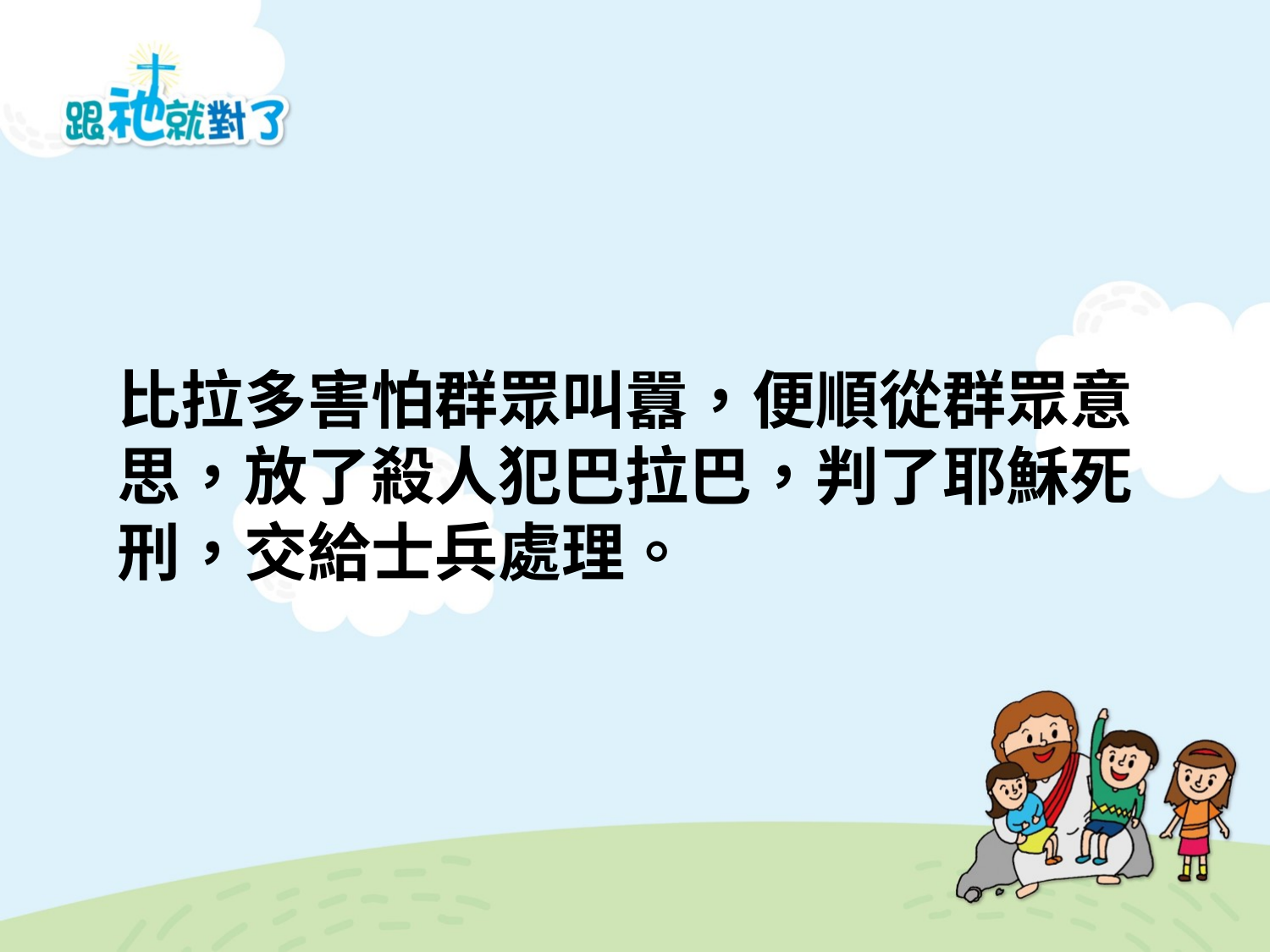

比拉多害怕群眾叫囂，便順從群眾意思，放了殺人犯巴拉巴，判了耶穌死刑，交給士兵處理。